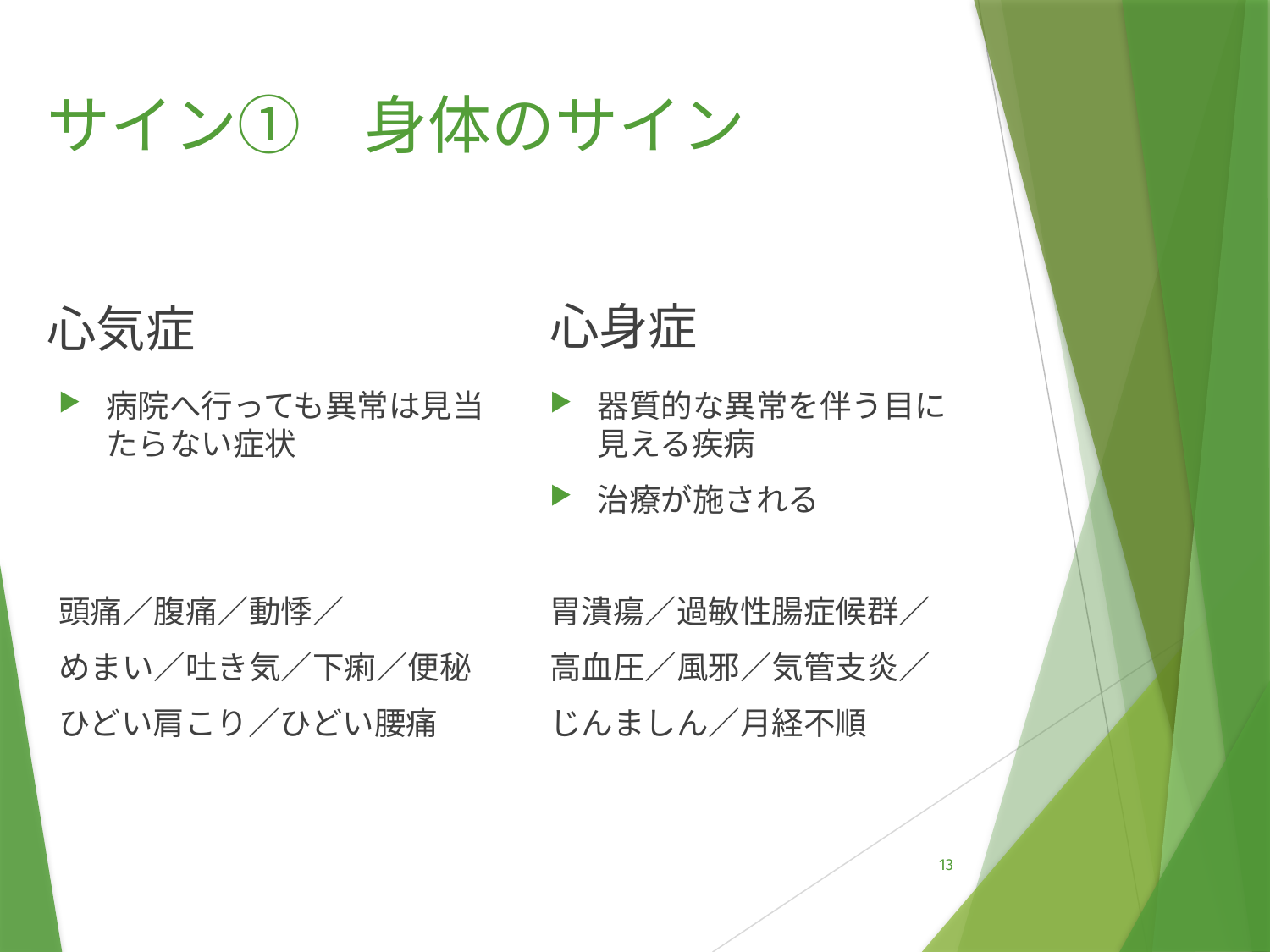

# サイン①　身体のサイン
心身症
心気症
病院へ行っても異常は見当たらない症状

頭痛／腹痛／動悸／
めまい／吐き気／下痢／便秘
ひどい肩こり／ひどい腰痛

器質的な異常を伴う目に見える疾病
治療が施される

胃潰瘍／過敏性腸症候群／
高血圧／風邪／気管支炎／
じんましん／月経不順
13